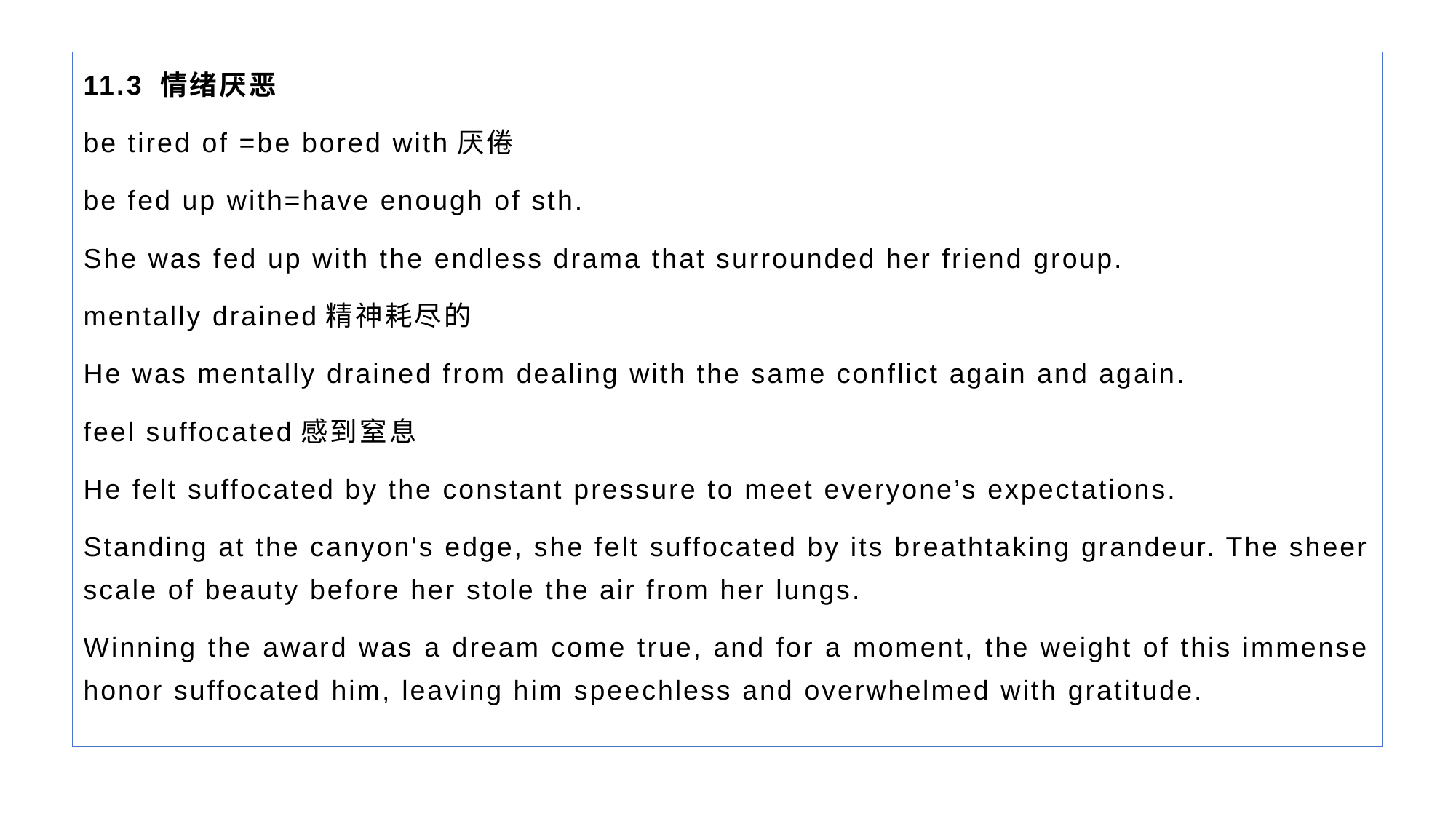

11.3 情绪厌恶
be tired of =be bored with厌倦
be fed up with=have enough of sth.
She was fed up with the endless drama that surrounded her friend group.
mentally drained精神耗尽的
He was mentally drained from dealing with the same conflict again and again.
feel suffocated感到窒息
He felt suffocated by the constant pressure to meet everyone’s expectations.
Standing at the canyon's edge, she felt suffocated by its breathtaking grandeur. The sheer scale of beauty before her stole the air from her lungs.
Winning the award was a dream come true, and for a moment, the weight of this immense honor suffocated him, leaving him speechless and overwhelmed with gratitude.